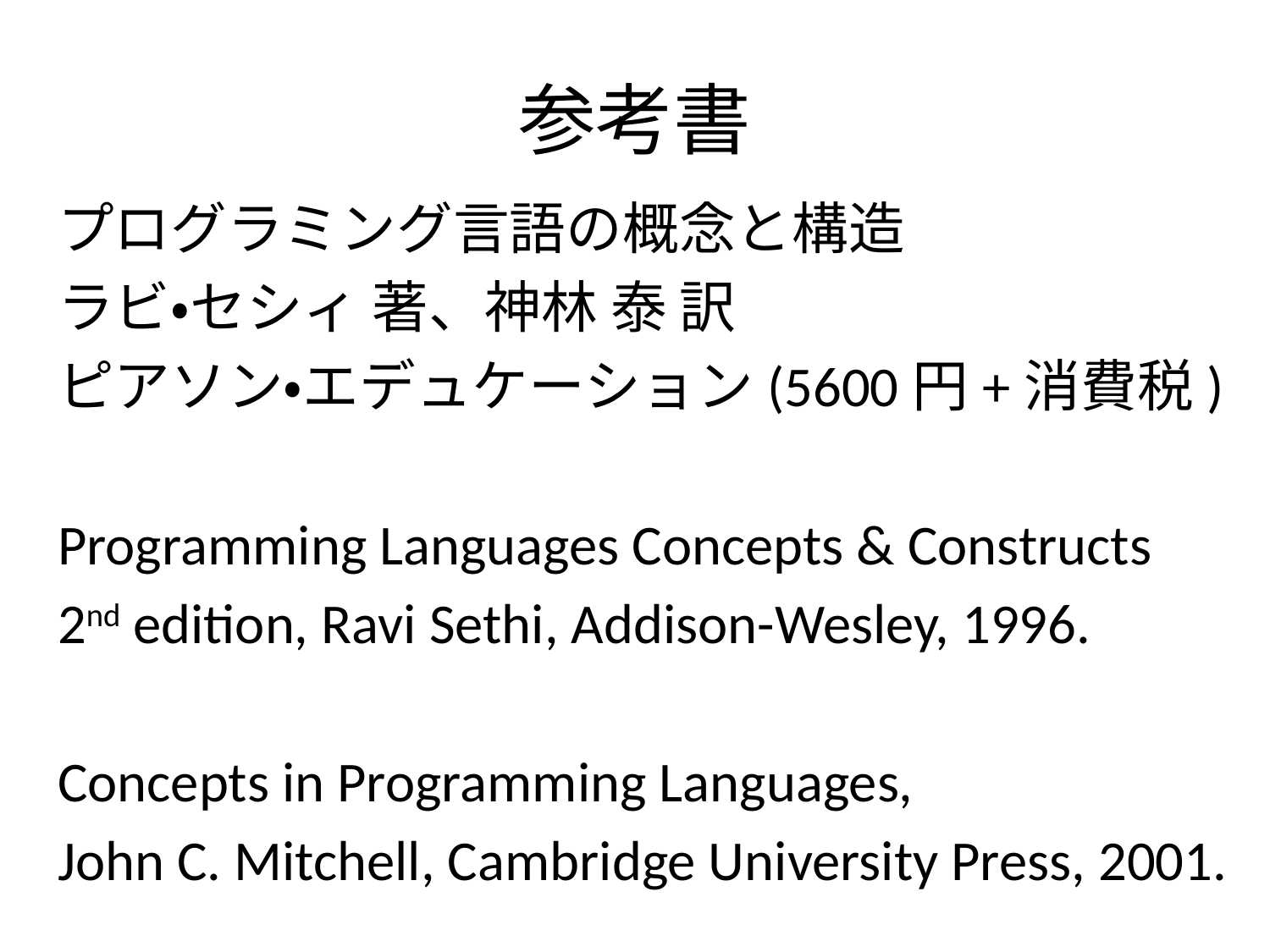

# 参考書
プログラミング言語の概念と構造
ラビ・セシィ 著、神林 泰 訳
ピアソン・エデュケーション(5600円+消費税)

Programming Languages Concepts & Constructs
2nd edition, Ravi Sethi, Addison-Wesley, 1996.

Concepts in Programming Languages,
John C. Mitchell, Cambridge University Press, 2001.